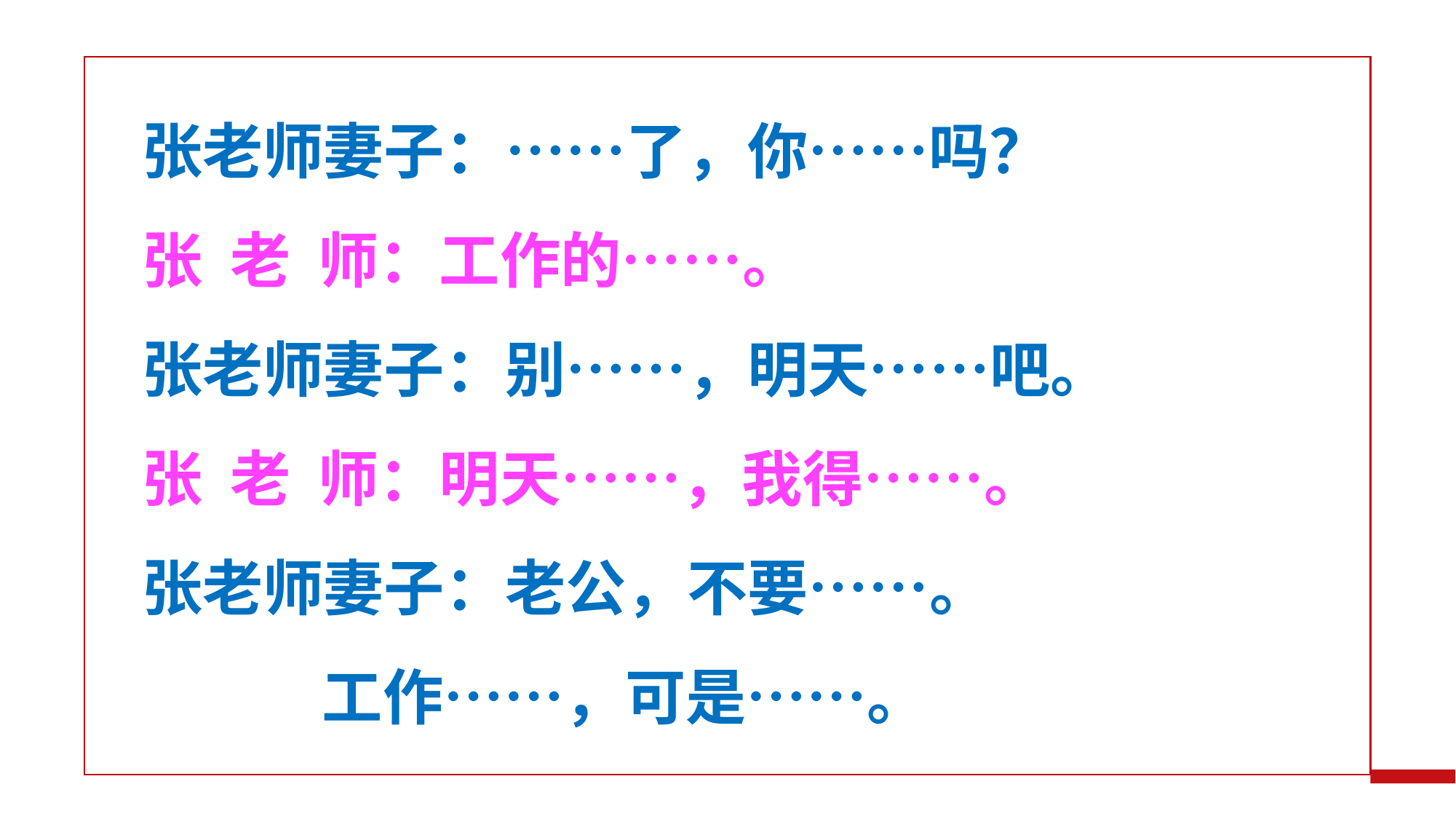

张老师妻子：……了，你……吗？
张  老  师：工作的……。
张老师妻子：别……，明天……吧。
张  老  师：明天……，我得……。
张老师妻子：老公，不要……。
            工作……，可是……。